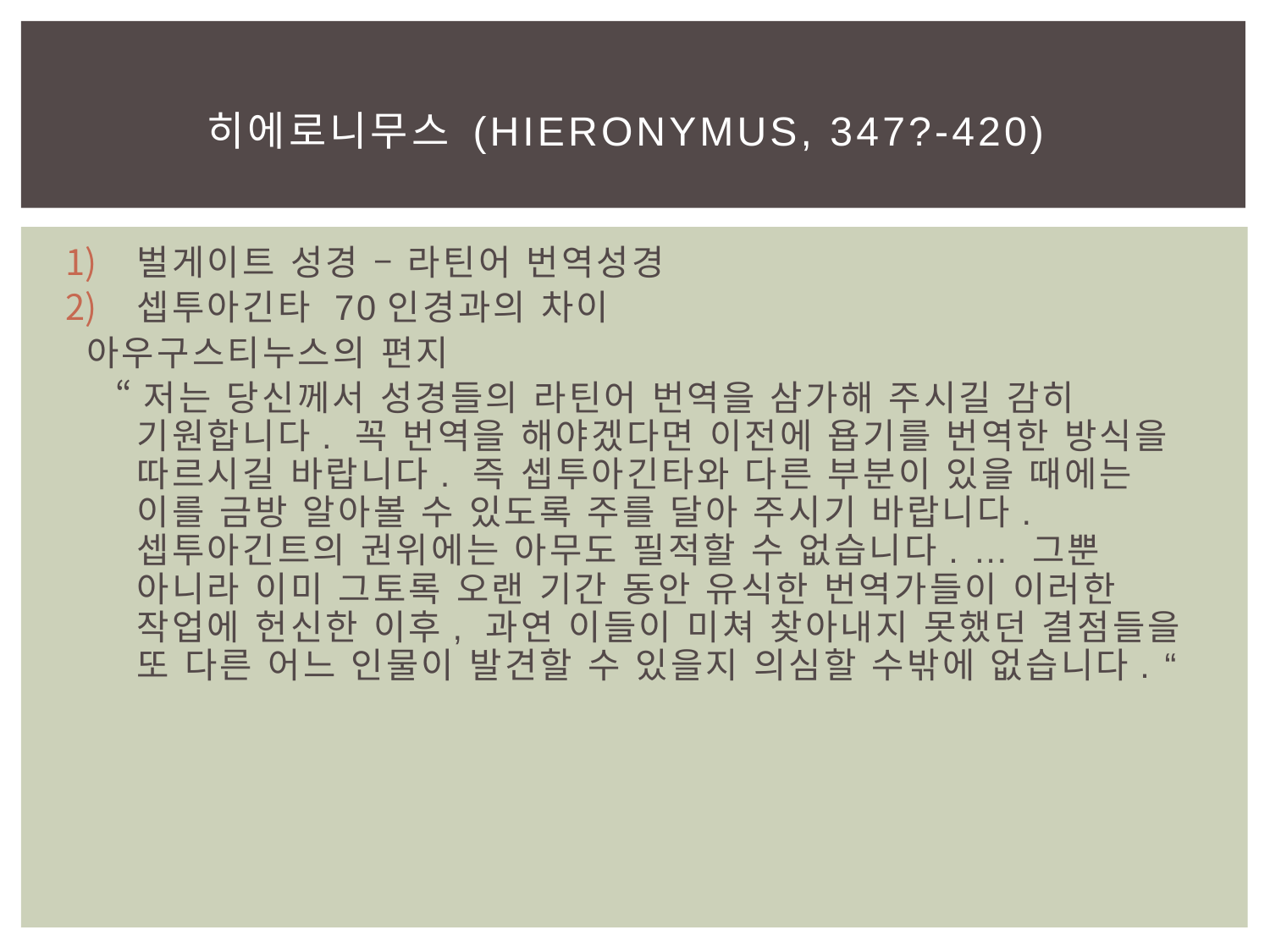

# 히에로니무스 (Hieronymus, 347?-420)
벌게이트 성경 – 라틴어 번역성경
셉투아긴타 70인경과의 차이
 아우구스티누스의 편지
    “저는 당신께서 성경들의 라틴어 번역을 삼가해 주시길 감히 기원합니다. 꼭 번역을 해야겠다면 이전에 욥기를 번역한 방식을 따르시길 바랍니다. 즉 셉투아긴타와 다른 부분이 있을 때에는 이를 금방 알아볼 수 있도록 주를 달아 주시기 바랍니다. 셉투아긴트의 권위에는 아무도 필적할 수 없습니다. … 그뿐 아니라 이미 그토록 오랜 기간 동안 유식한 번역가들이 이러한 작업에 헌신한 이후, 과연 이들이 미쳐 찾아내지 못했던 결점들을 또 다른 어느 인물이 발견할 수 있을지 의심할 수밖에 없습니다. “